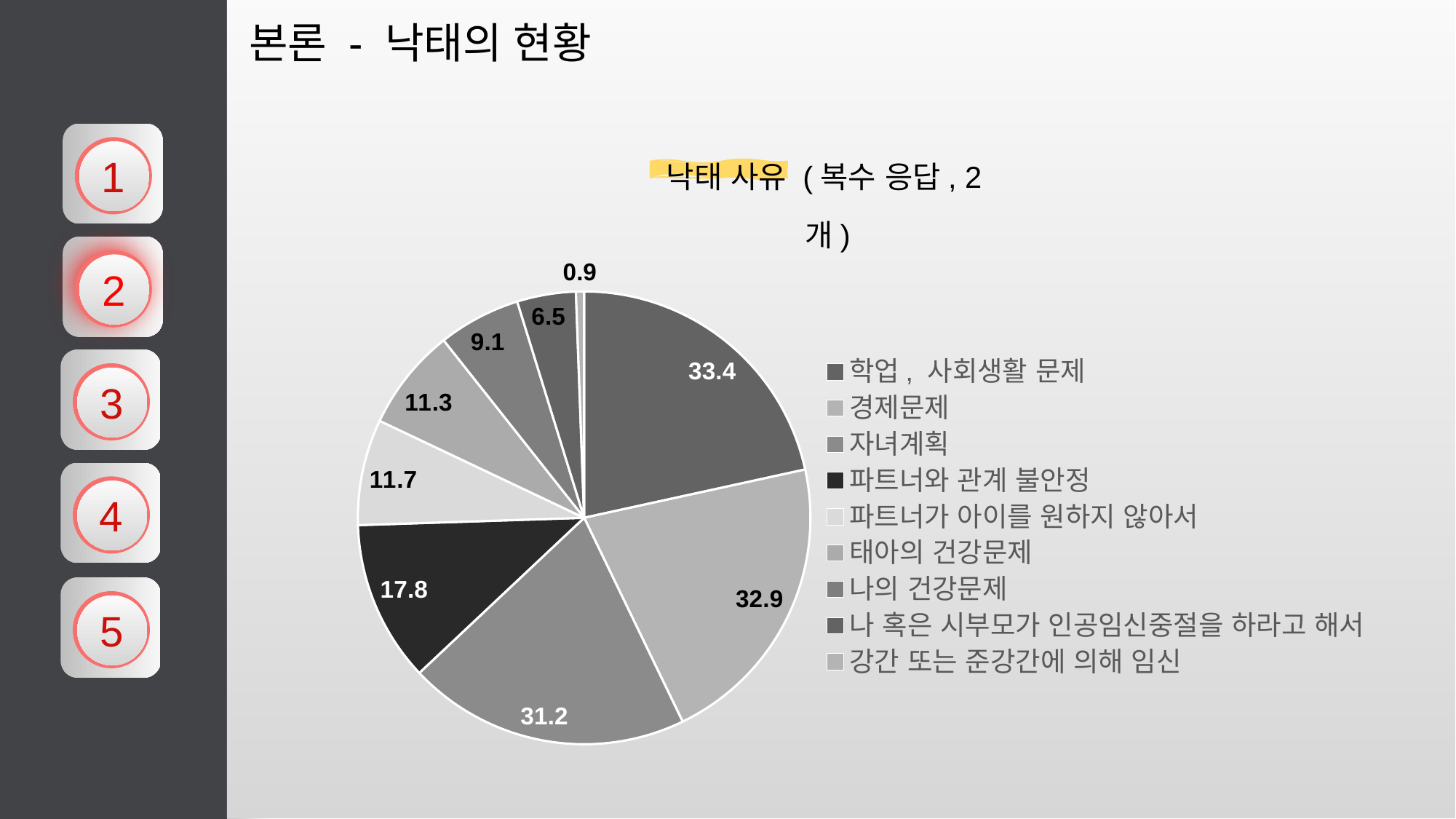

### Chart

| Category | 판매 |
|---|---|
| 학업, 사회생활 문제 | 33.4 |
| 경제문제 | 32.9 |
| 자녀계획 | 31.2 |
| 파트너와 관계 불안정 | 17.8 |
| 파트너가 아이를 원하지 않아서 | 11.7 |
| 태아의 건강문제 | 11.3 |
| 나의 건강문제 | 9.1 |
| 나 혹은 시부모가 인공임신중절을 하라고 해서 | 6.5 |
| 강간 또는 준강간에 의해 임신 | 0.9 |

본론 - 낙태의 현황

낙태 사유 (복수 응답, 2개)

1

2

3

4

5